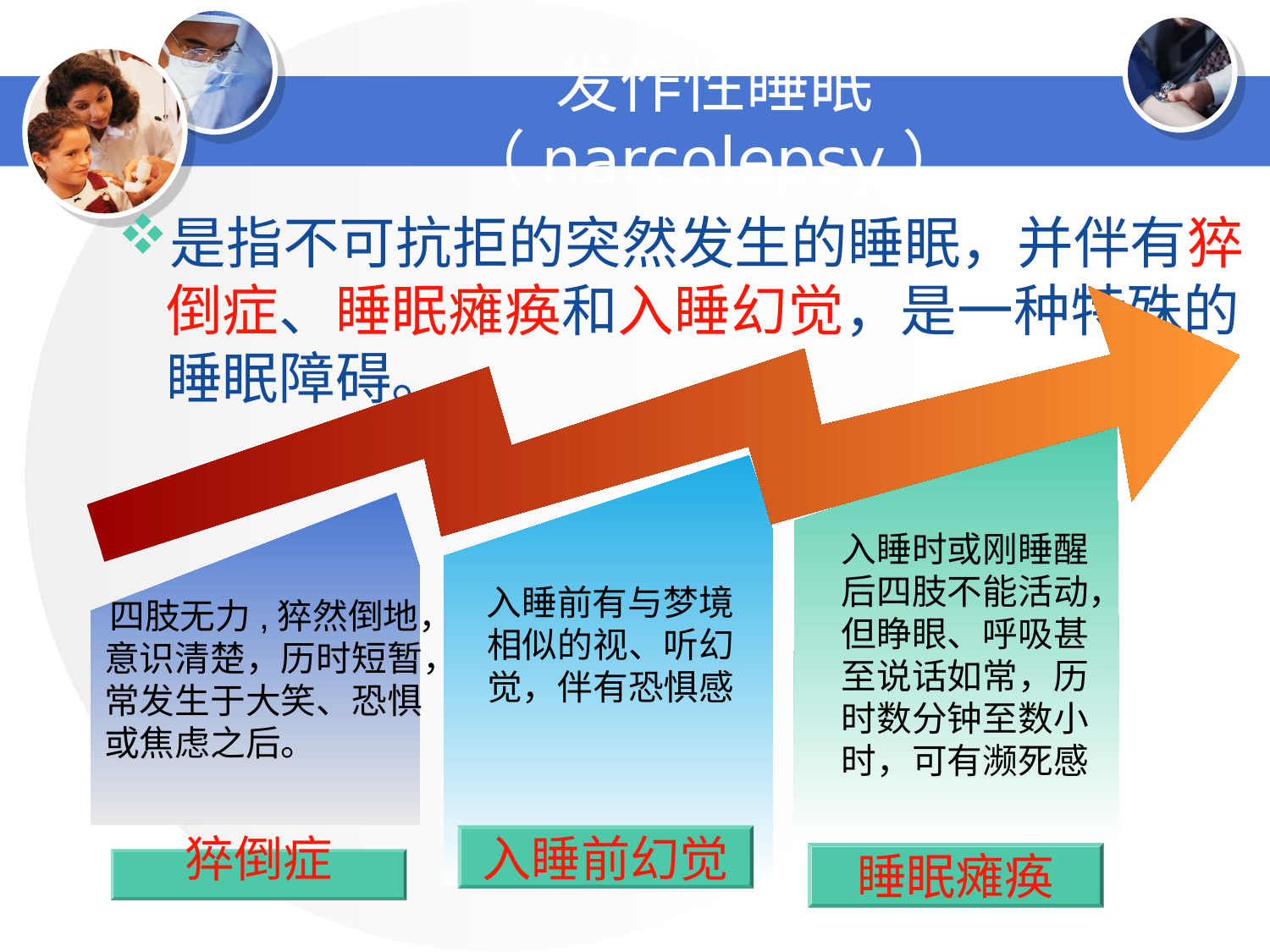

# 发作性睡眠（narcolepsy）
是指不可抗拒的突然发生的睡眠，并伴有猝倒症、睡眠瘫痪和入睡幻觉，是一种特殊的睡眠障碍。

入睡时或刚睡醒后四肢不能活动，但睁眼、呼吸甚至说话如常，历时数分钟至数小时，可有濒死感

  四肢无力,猝然倒地，意识清楚，历时短暂，常发生于大笑、恐惧或焦虑之后。

 入睡前有与梦境相似的视、听幻觉，伴有恐惧感

入睡前幻觉
睡眠瘫痪
猝倒症